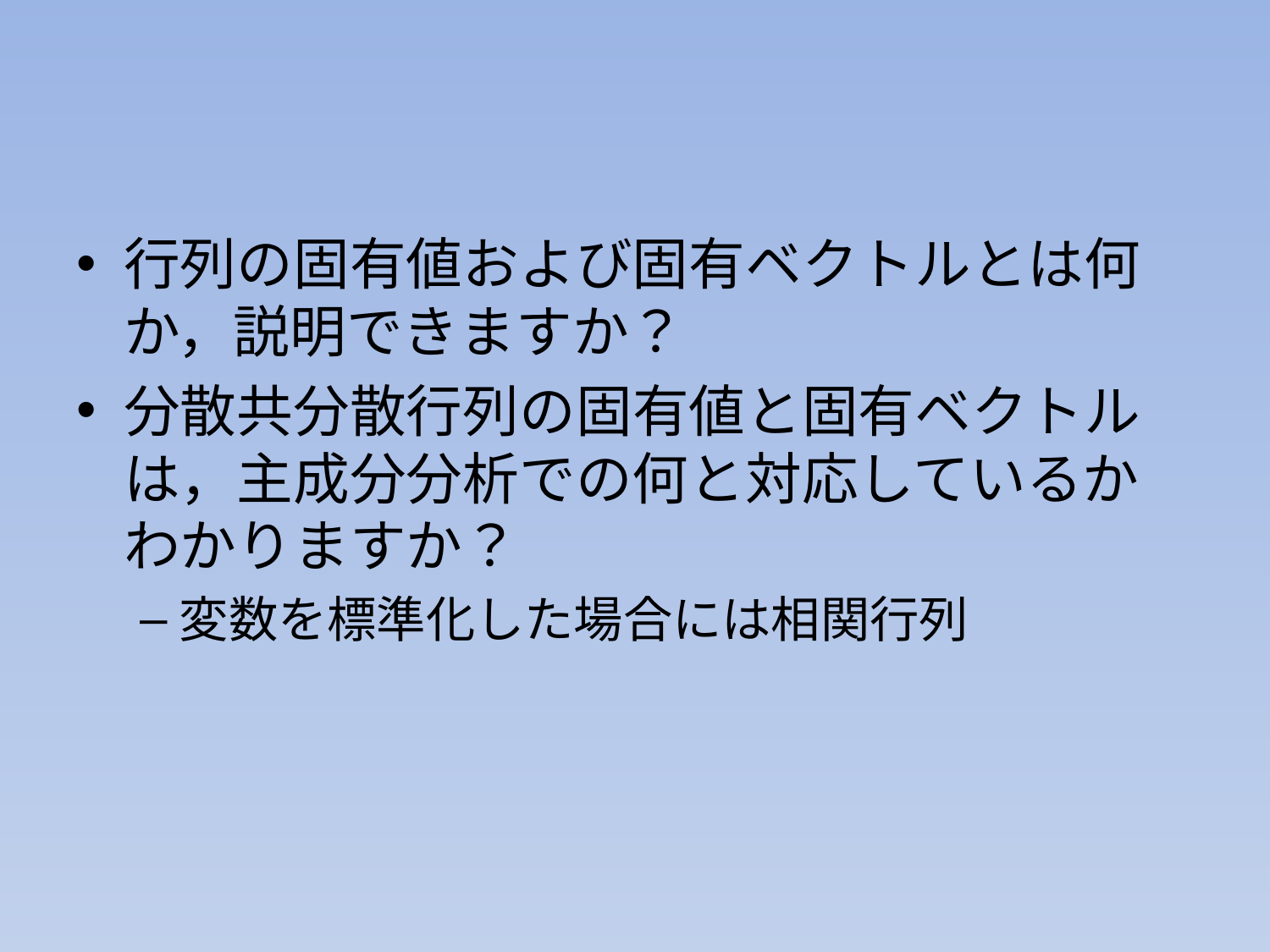

#
行列の固有値および固有ベクトルとは何か，説明できますか？
分散共分散行列の固有値と固有ベクトルは，主成分分析での何と対応しているかわかりますか？
変数を標準化した場合には相関行列